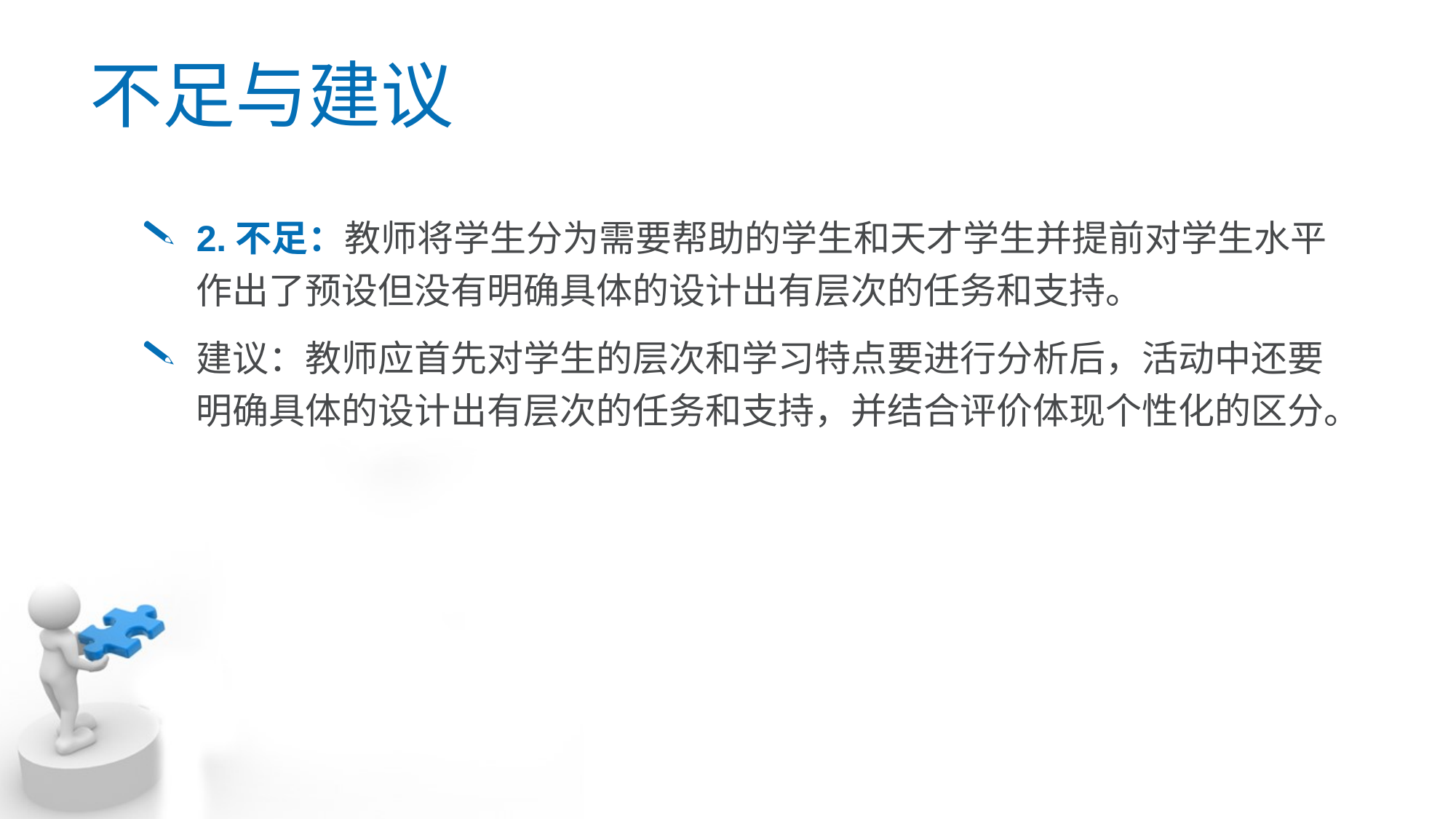

不足与建议
2.不足：教师将学生分为需要帮助的学生和天才学生并提前对学生水平作出了预设但没有明确具体的设计出有层次的任务和支持。
建议：教师应首先对学生的层次和学习特点要进行分析后，活动中还要明确具体的设计出有层次的任务和支持，并结合评价体现个性化的区分。